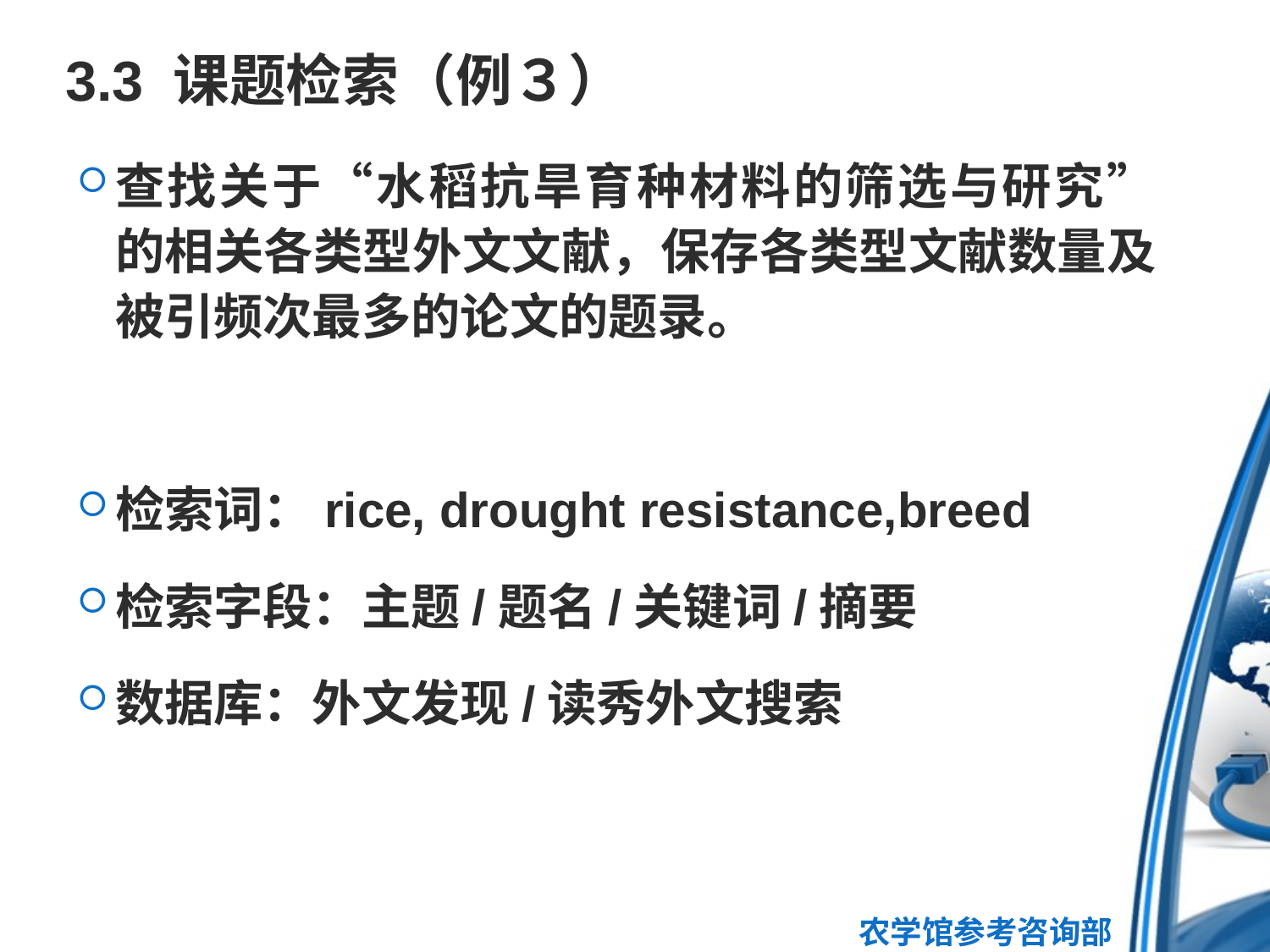

# 3.3 课题检索（例３）
查找关于“水稻抗旱育种材料的筛选与研究” 的相关各类型外文文献，保存各类型文献数量及被引频次最多的论文的题录。

检索词：rice, drought resistance,breed
检索字段：主题/题名/关键词/摘要
数据库：外文发现/读秀外文搜索